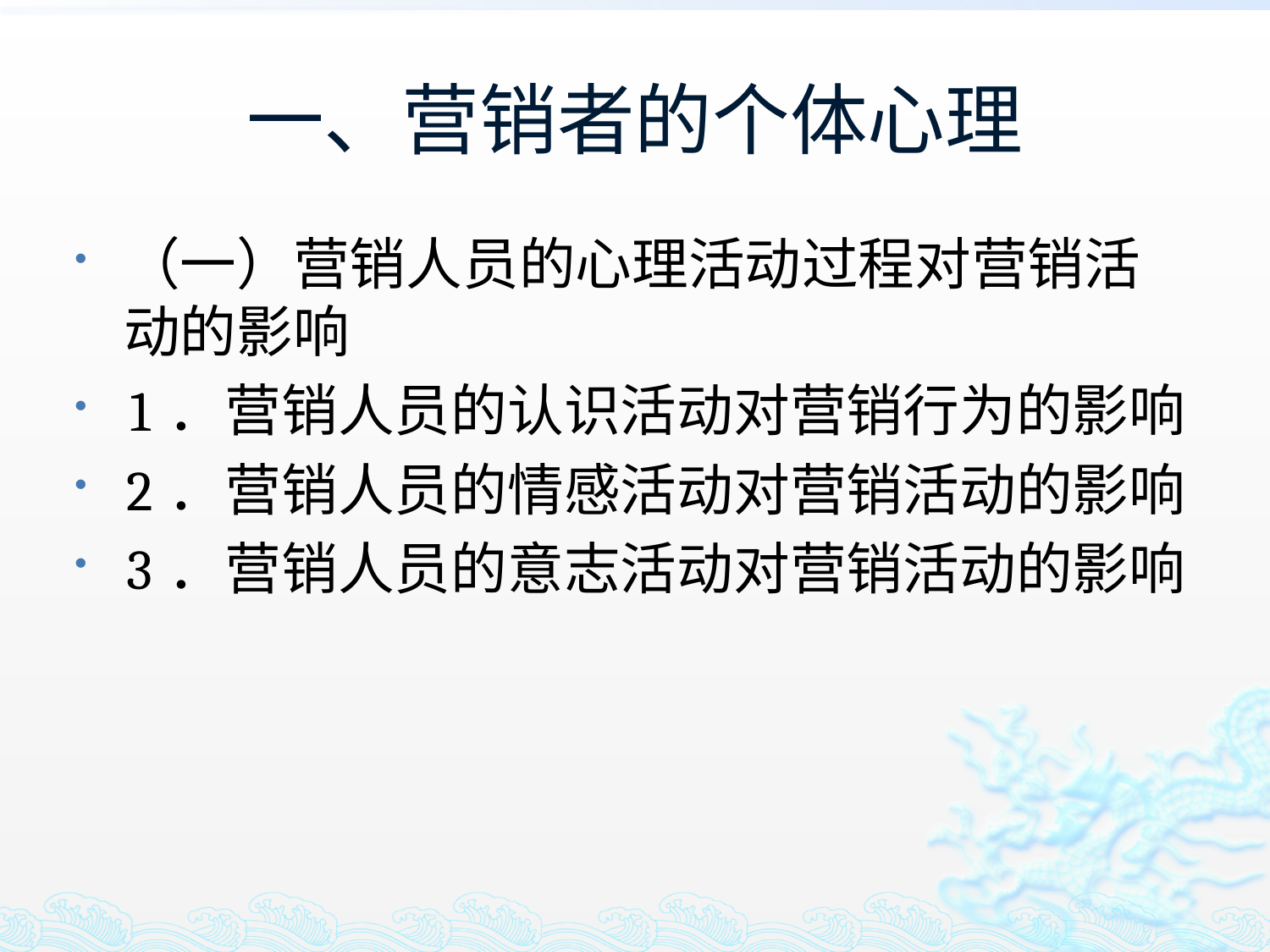

# 一、营销者的个体心理
（一）营销人员的心理活动过程对营销活动的影响
1．营销人员的认识活动对营销行为的影响
2．营销人员的情感活动对营销活动的影响
3．营销人员的意志活动对营销活动的影响